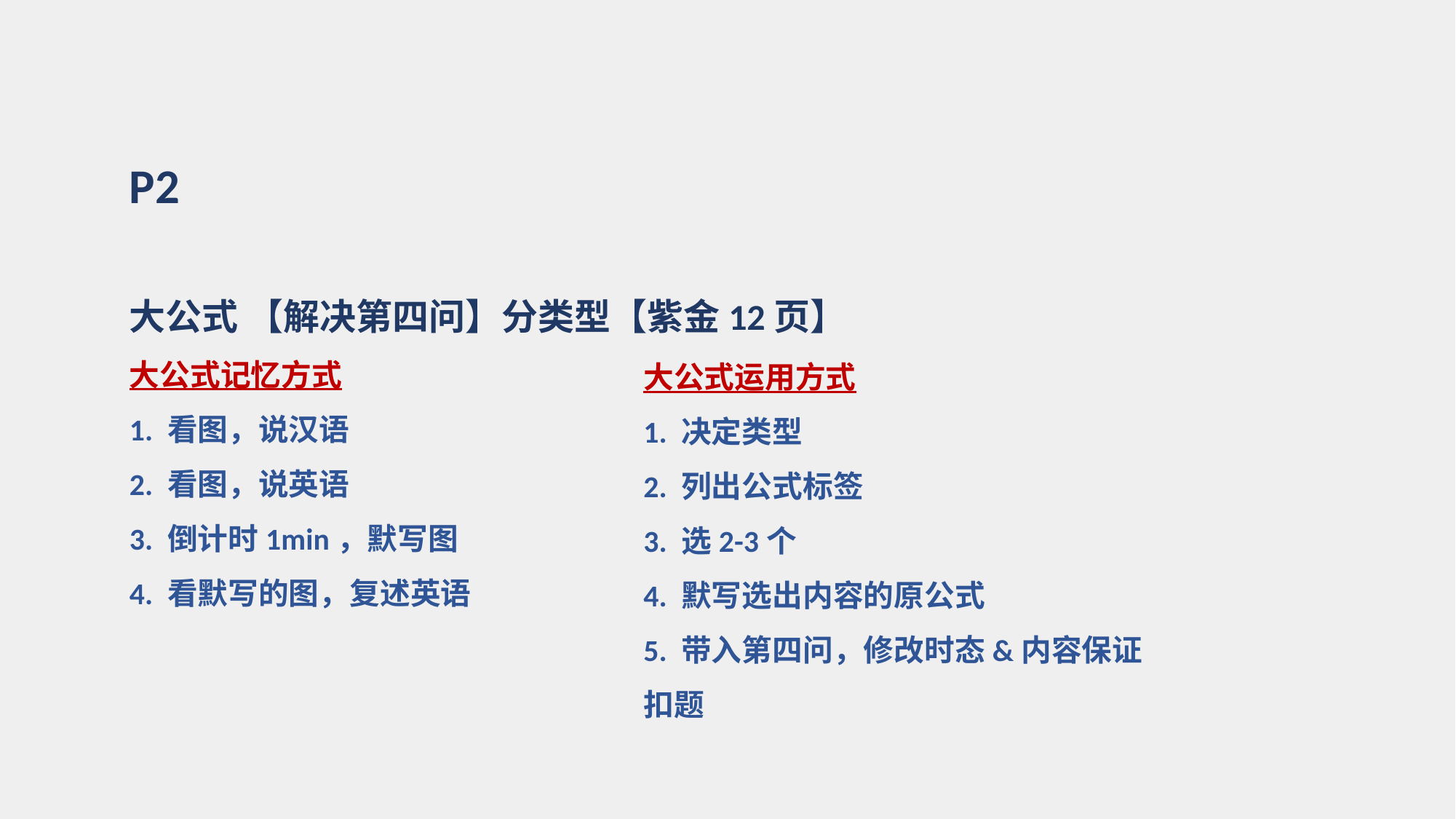

P2

大公式 【解决第四问】分类型【紫金12页】
大公式记忆方式
1. 看图，说汉语
2. 看图，说英语
3. 倒计时1min，默写图
4. 看默写的图，复述英语
大公式运用方式
1. 决定类型
2. 列出公式标签
3. 选2-3个
4. 默写选出内容的原公式
5. 带入第四问，修改时态&内容保证扣题